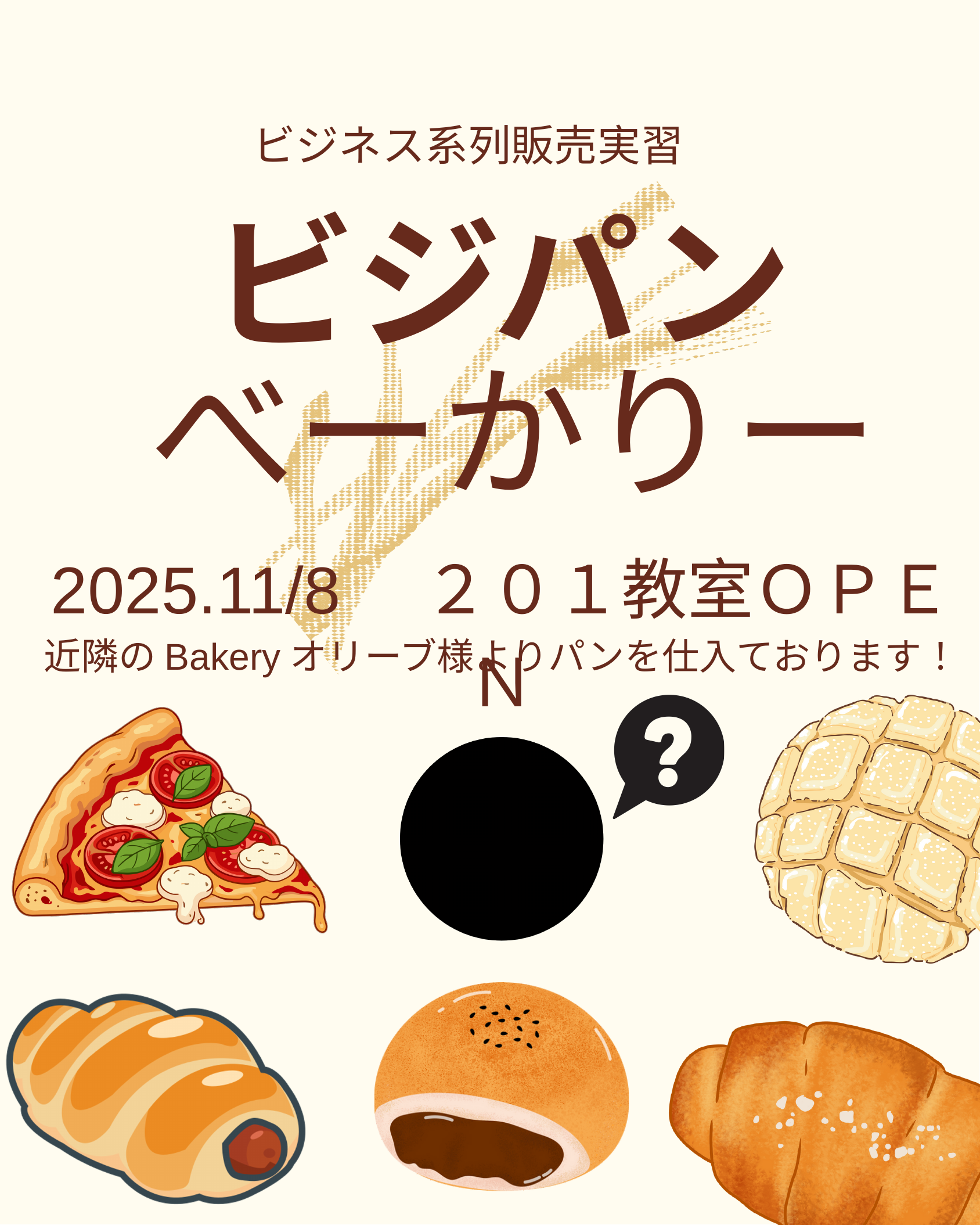

ビジネス系列販売実習

ビジパン

べーかりー
2025.11/8　２０１教室ＯＰＥＮ
近隣のBakeryオリーブ様よりパンを仕入ております！